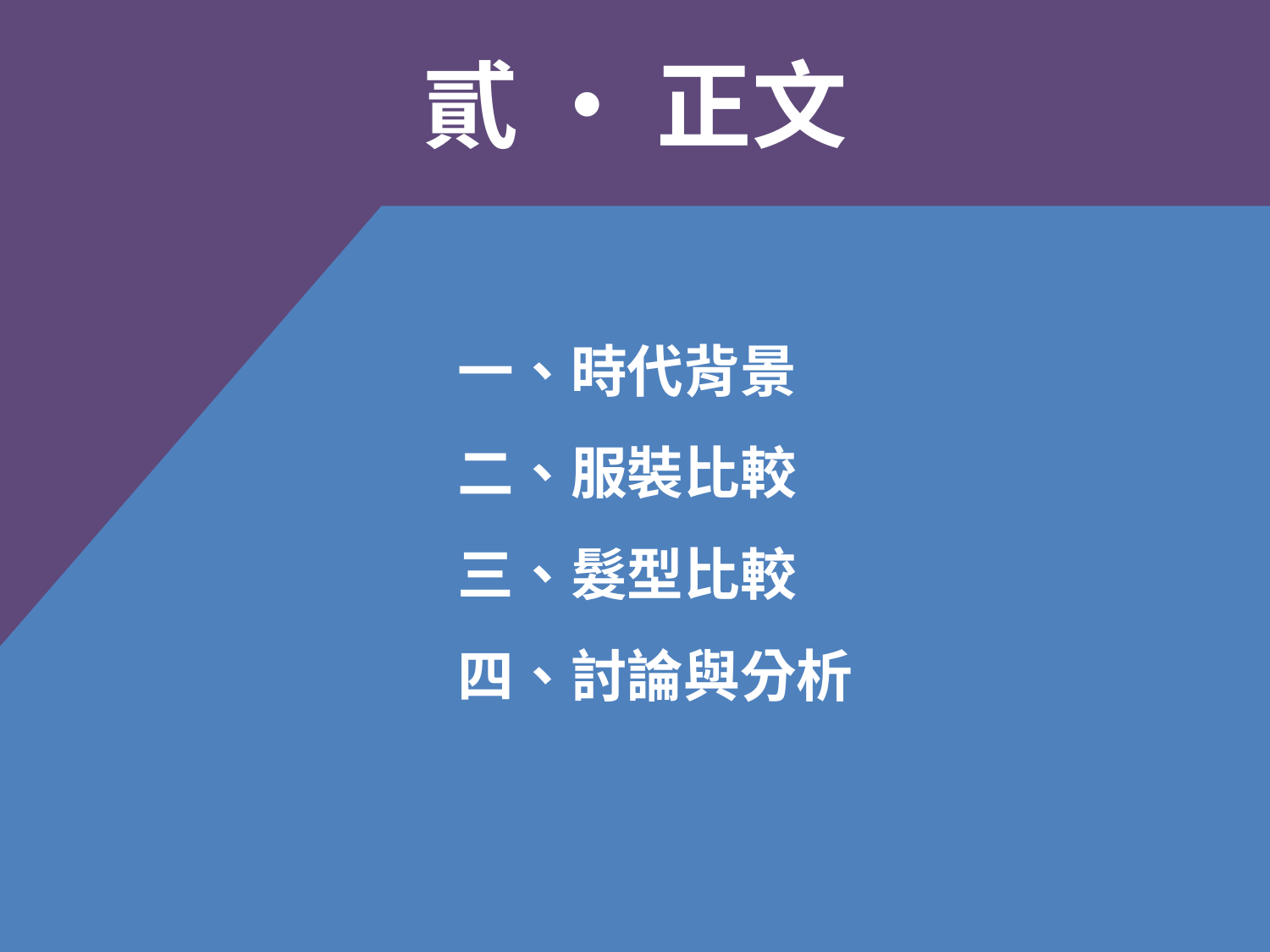

# 貳 ‧ 正文
一、時代背景
二、服裝比較
三、髮型比較
四、討論與分析